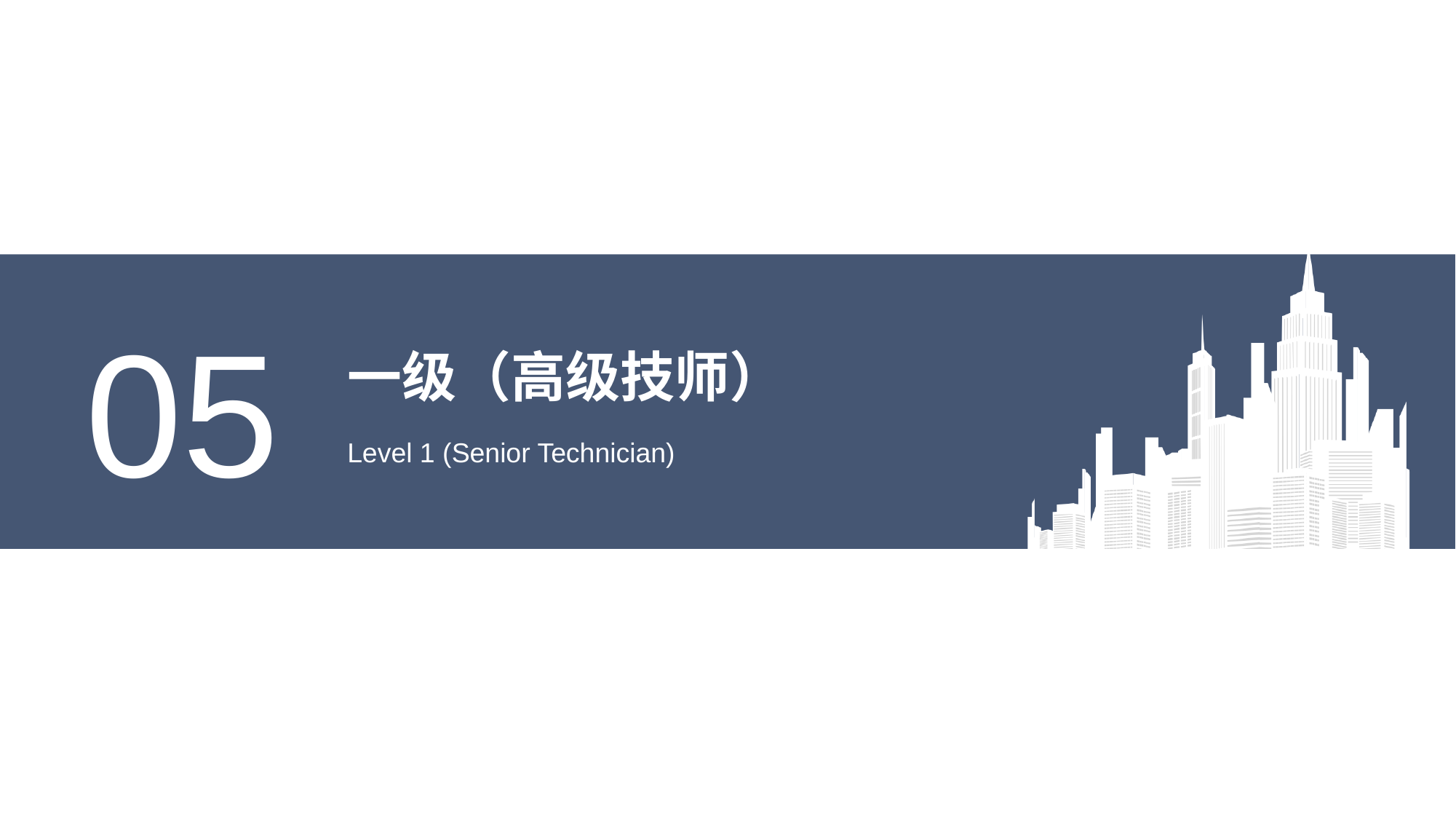

05
# 一级（高级技师）
Level 1 (Senior Technician)